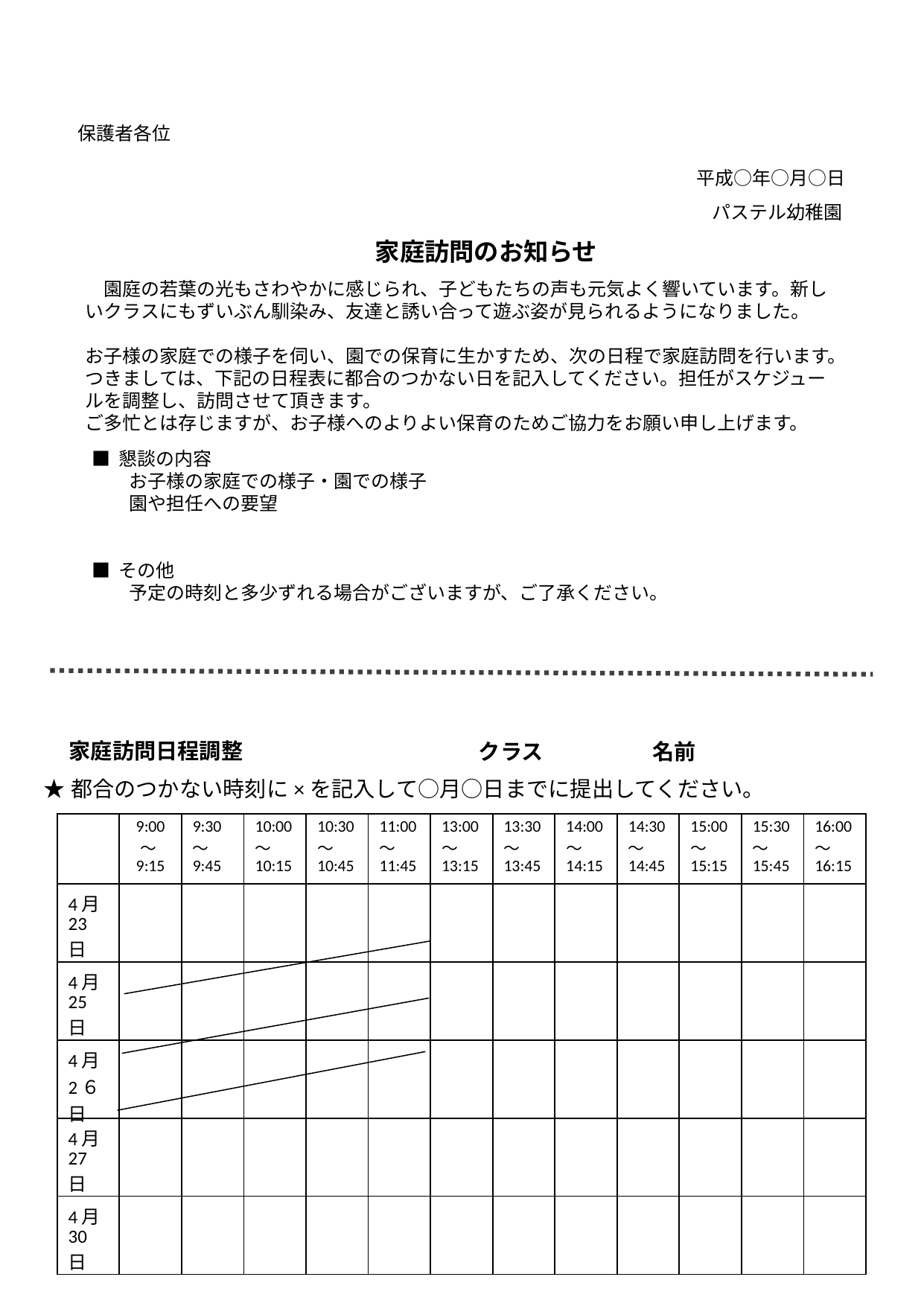

保護者各位
平成○年○月○日
パステル幼稚園
家庭訪問のお知らせ
　園庭の若葉の光もさわやかに感じられ、子どもたちの声も元気よく響いています。新しいクラスにもずいぶん馴染み、友達と誘い合って遊ぶ姿が見られるようになりました。

お子様の家庭での様子を伺い、園での保育に生かすため、次の日程で家庭訪問を行います。
つきましては、下記の日程表に都合のつかない日を記入してください。担任がスケジュールを調整し、訪問させて頂きます。
ご多忙とは存じますが、お子様へのよりよい保育のためご協力をお願い申し上げます。
■ 懇談の内容
　　お子様の家庭での様子・園での様子
　　園や担任への要望

■ その他
　　予定の時刻と多少ずれる場合がございますが、ご了承ください。
家庭訪問日程調整
クラス　　　　　名前
★都合のつかない時刻に×を記入して○月○日までに提出してください。
|  | 9:00 ～9:15 | 9:30 ～9:45 | 10:00 ～10:15 | 10:30 ～10:45 | 11:00 ～11:45 | 13:00 ～13:15 | 13:30 ～13:45 | 14:00 ～14:15 | 14:30 ～14:45 | 15:00 ～ 15:15 | 15:30 ～15:45 | 16:00 ～16:15 |
| --- | --- | --- | --- | --- | --- | --- | --- | --- | --- | --- | --- | --- |
| 4月23日 |  |  |  |  |  |  |  |  |  |  |  |  |
| 4月25日 |  |  |  |  |  |  |  |  |  |  |  |  |
| 4月 2６日 |  |  |  |  |  |  |  |  |  |  |  |  |
| 4月27日 |  |  |  |  |  |  |  |  |  |  |  |  |
| 4月 30日 |  |  |  |  |  |  |  |  |  |  |  |  |